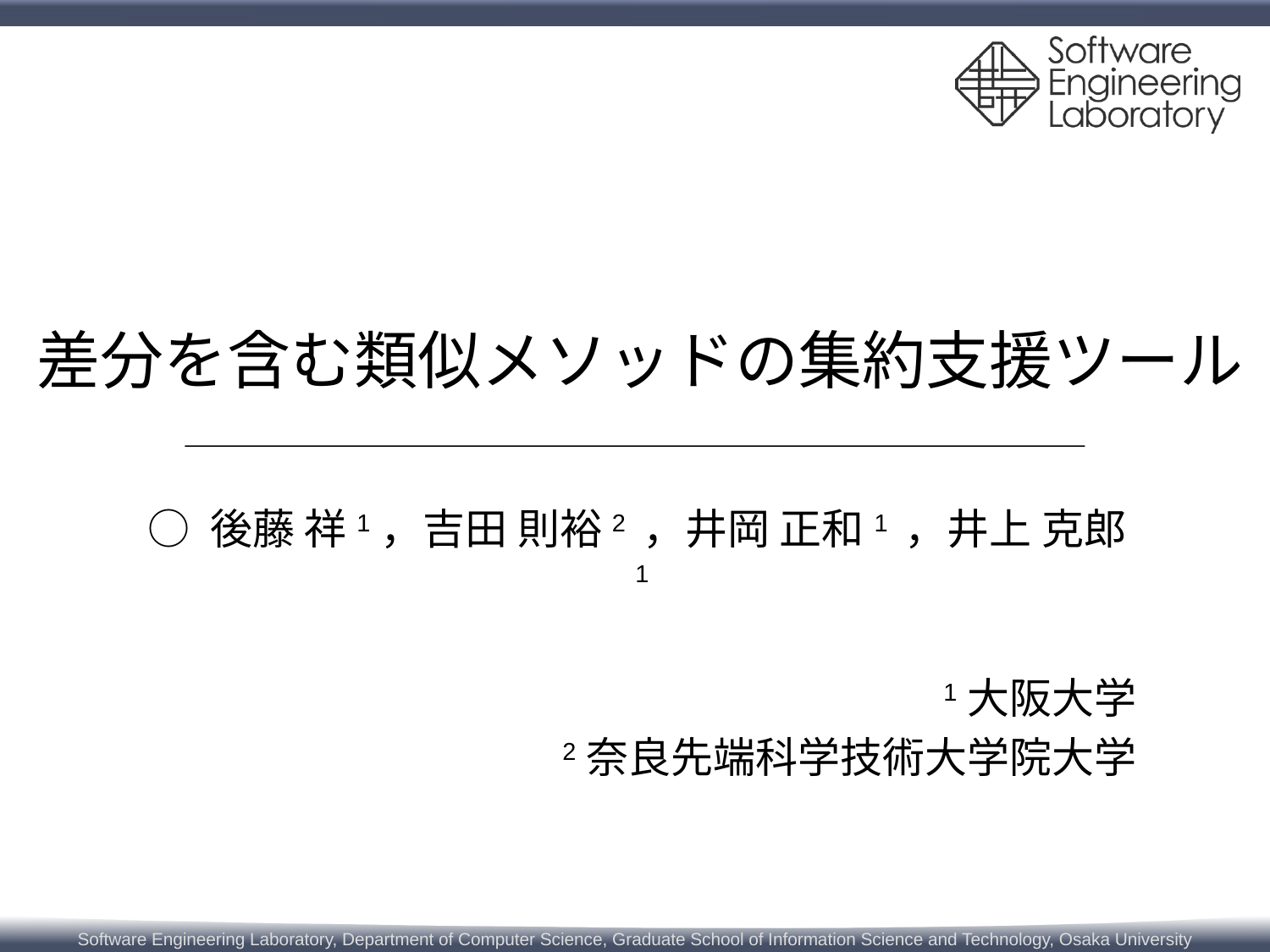

# 差分を含む類似メソッドの集約支援ツール
○ 後藤 祥1，吉田 則裕2 ，井岡 正和1 ，井上 克郎1

1大阪大学
2奈良先端科学技術大学院大学